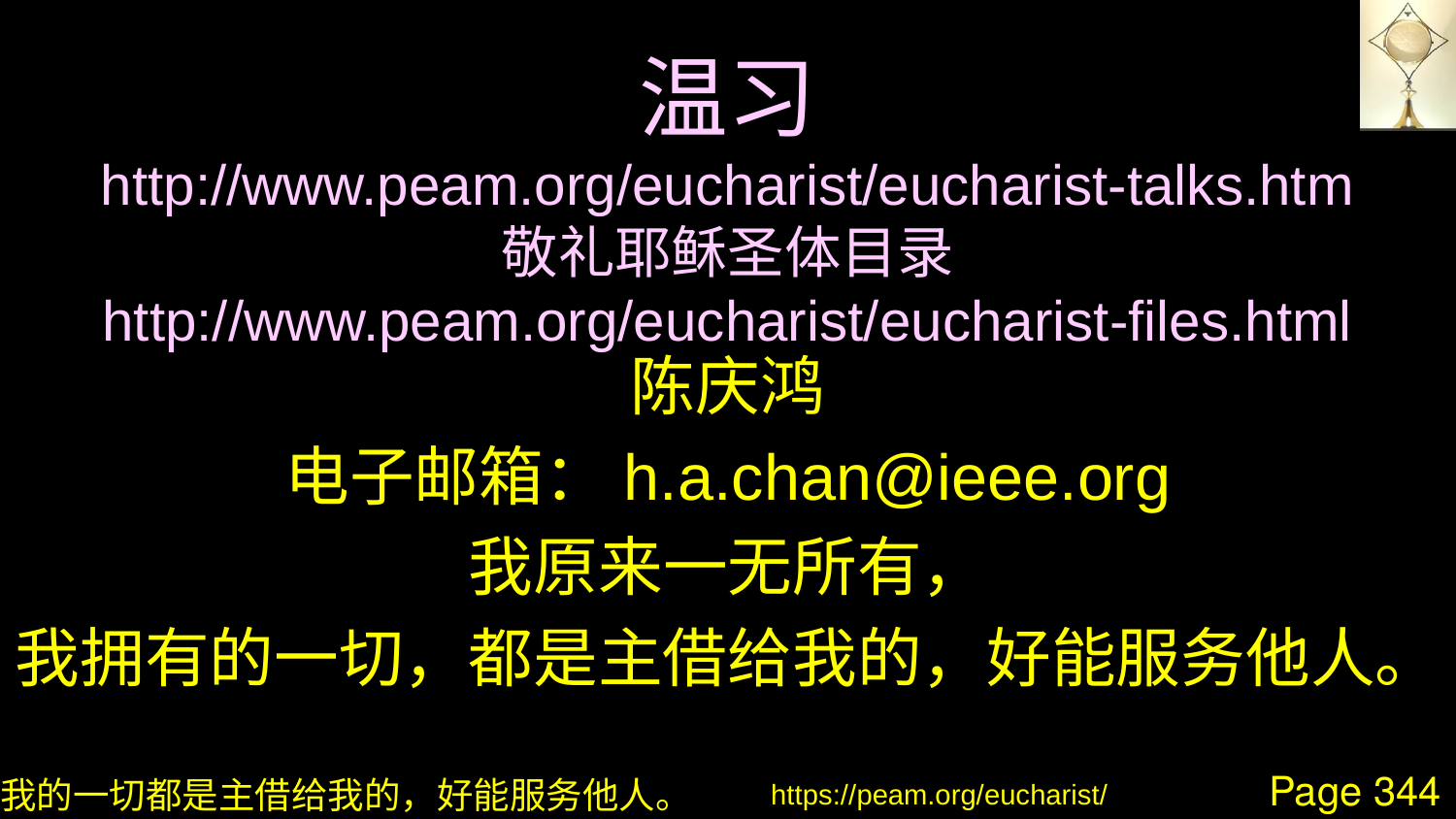

# 温习 http://www.peam.org/eucharist/eucharist-talks.htm 敬礼耶稣圣体目录 http://www.peam.org/eucharist/eucharist-files.html
陈庆鸿
电子邮箱：h.a.chan@ieee.org
我原来一无所有，
我拥有的一切，都是主借给我的，好能服务他人。